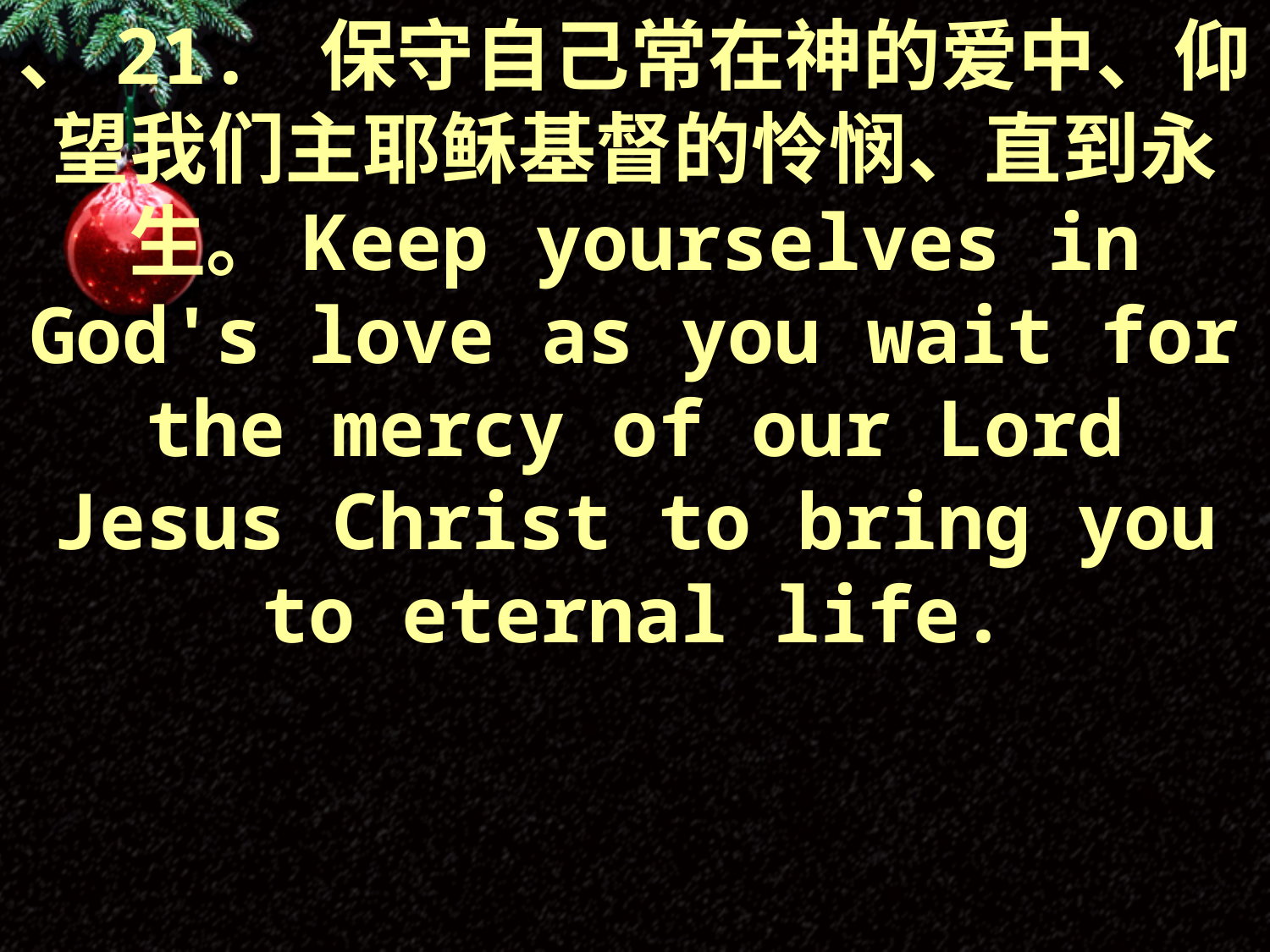

、21. 保守自己常在神的爱中、仰望我们主耶稣基督的怜悯、直到永生。Keep yourselves in God's love as you wait for the mercy of our Lord Jesus Christ to bring you to eternal life.